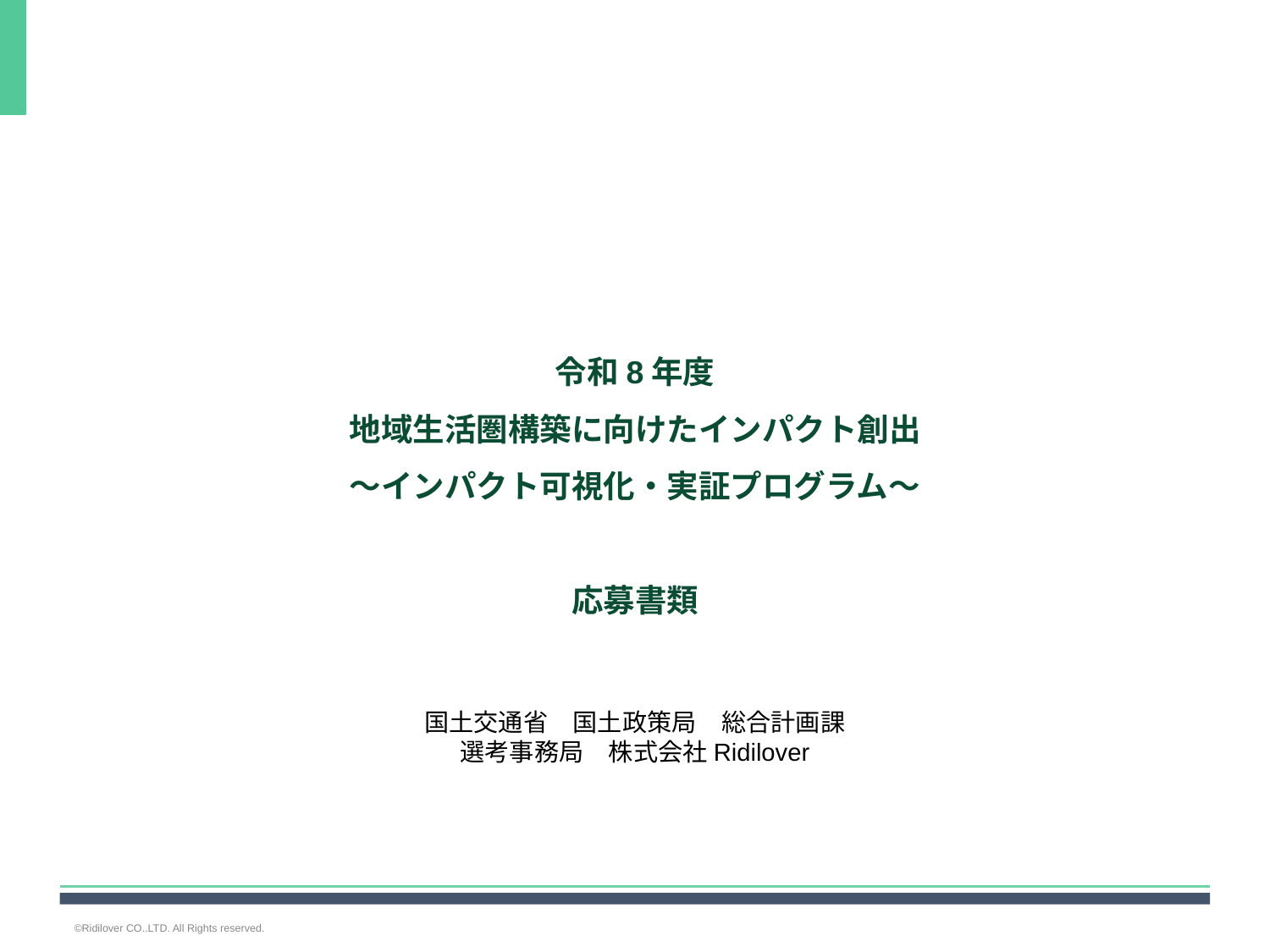

令和8年度
地域生活圏構築に向けたインパクト創出
〜インパクト可視化・実証プログラム〜
応募書類
国土交通省　国土政策局　総合計画課
選考事務局　株式会社Ridilover